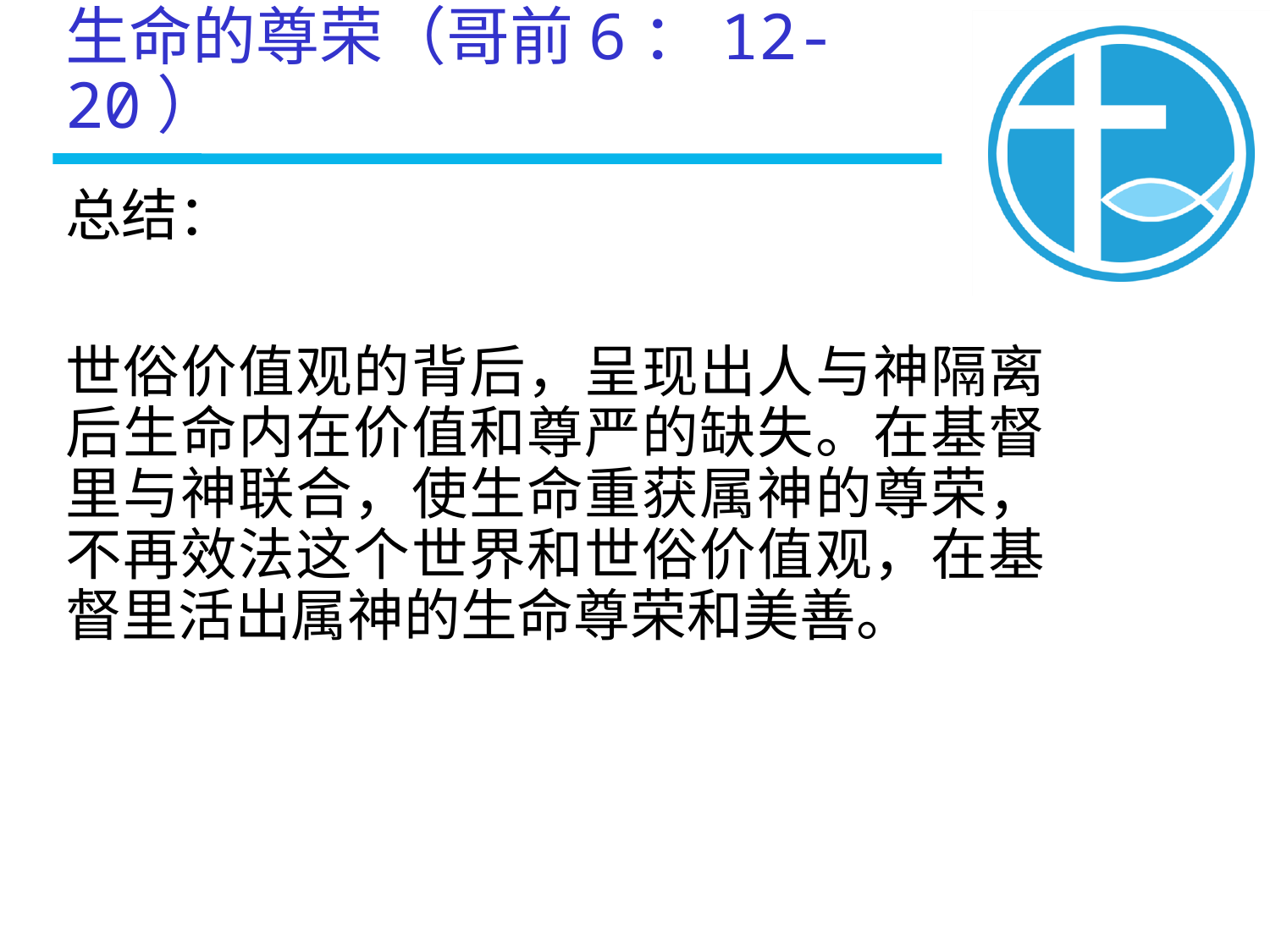

生命的尊荣（哥前6：12-20）
总结：

世俗价值观的背后，呈现出人与神隔离后生命内在价值和尊严的缺失。在基督里与神联合，使生命重获属神的尊荣，不再效法这个世界和世俗价值观，在基督里活出属神的生命尊荣和美善。